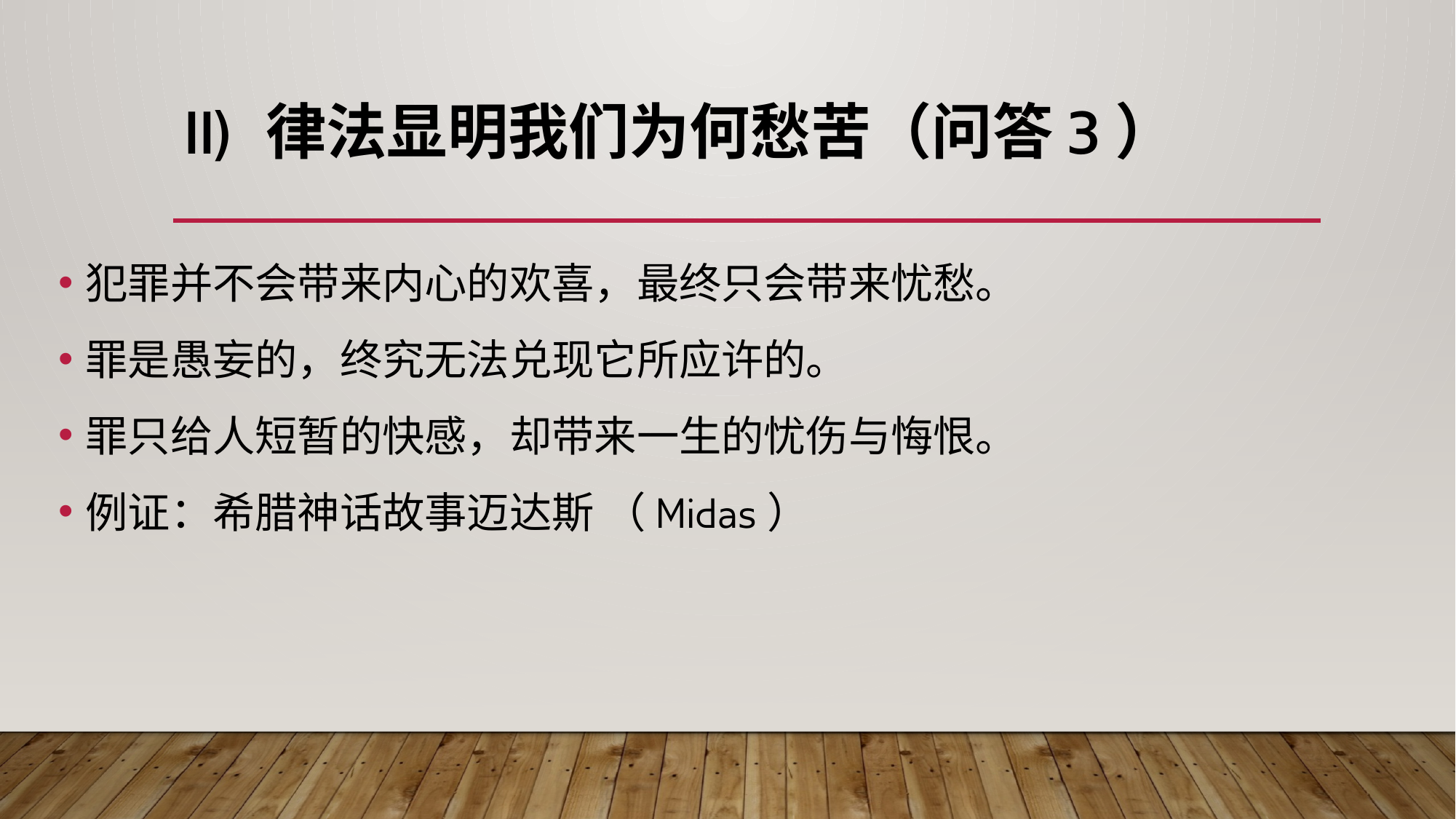

# II) 律法显明我们为何愁苦（问答3）
犯罪并不会带来内心的欢喜，最终只会带来忧愁。
罪是愚妄的，终究无法兑现它所应许的。
罪只给人短暂的快感，却带来一生的忧伤与悔恨。
例证：希腊神话故事迈达斯 （Midas）